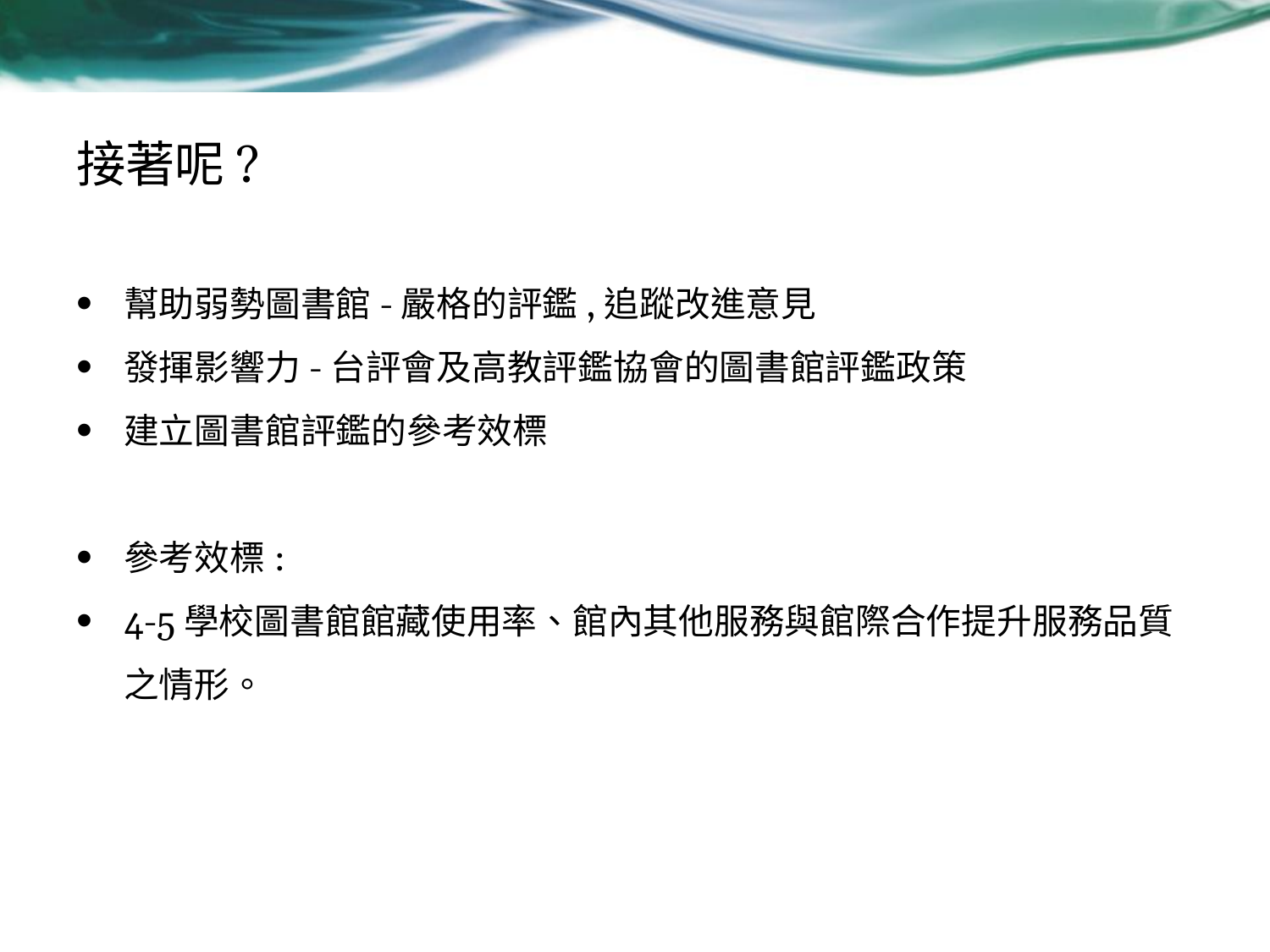

# 接著呢?
幫助弱勢圖書館-嚴格的評鑑,追蹤改進意見
發揮影響力-台評會及高教評鑑協會的圖書館評鑑政策
建立圖書館評鑑的參考效標

參考效標:
4-5學校圖書館館藏使用率、館內其他服務與館際合作提升服務品質之情形。